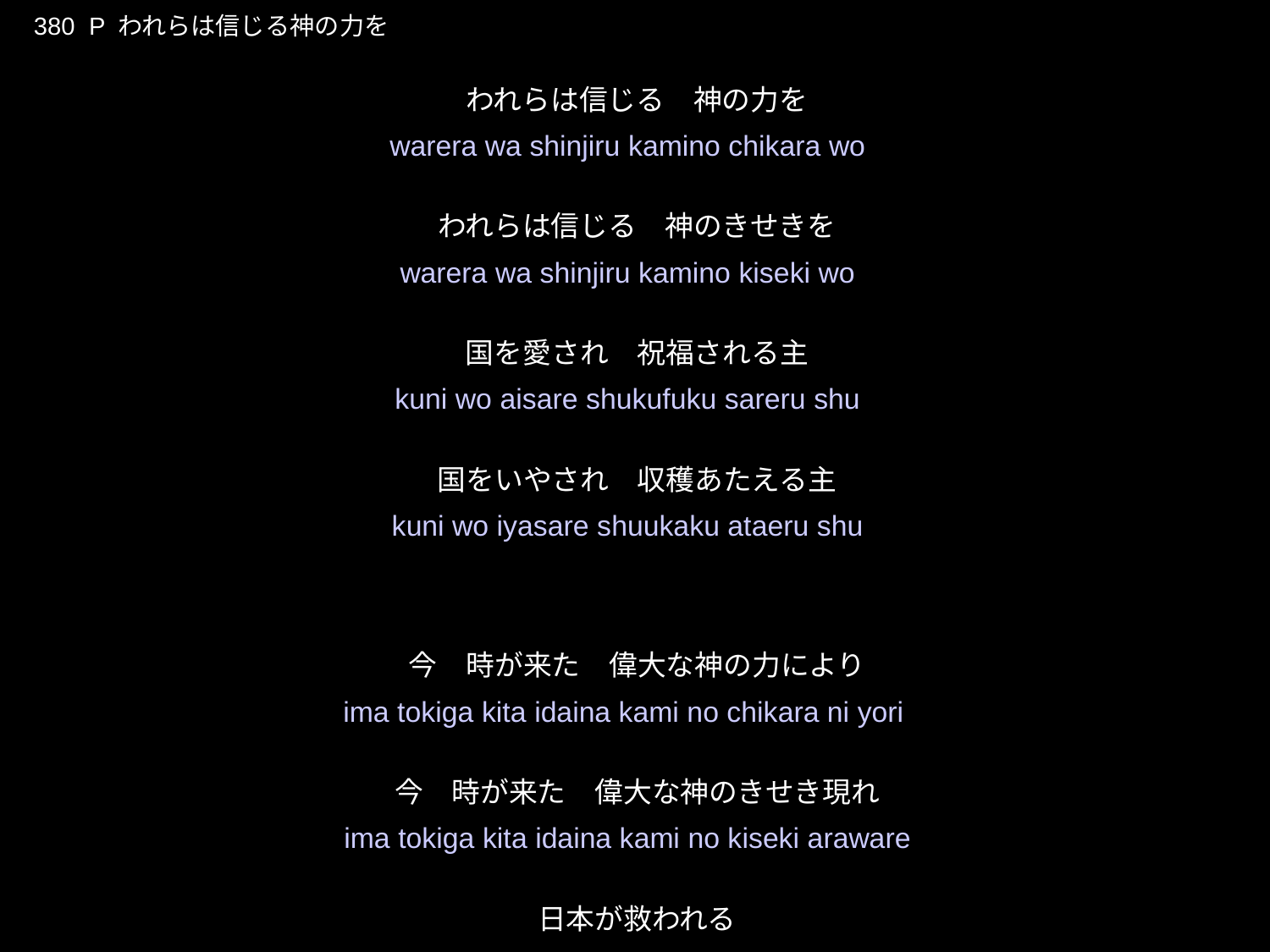

われらはしんじるかみのちからを
★P
380  P われらは信じる神の力を
われらは信じる　神の力を
われらは信じる　神のきせきを
国を愛され　祝福される主
国をいやされ　収穫あたえる主
今　時が来た　偉大な神の力により
今　時が来た　偉大な神のきせき現れ
日本が救われる
★４
warera wa shinjiru kamino chikara wo
warera wa shinjiru kamino kiseki wo
kuni wo aisare shukufuku sareru shu
kuni wo iyasare shuukaku ataeru shu
ima tokiga kita idaina kami no chikara ni yori
ima tokiga kita idaina kami no kiseki araware
nihon ga sukuwareru